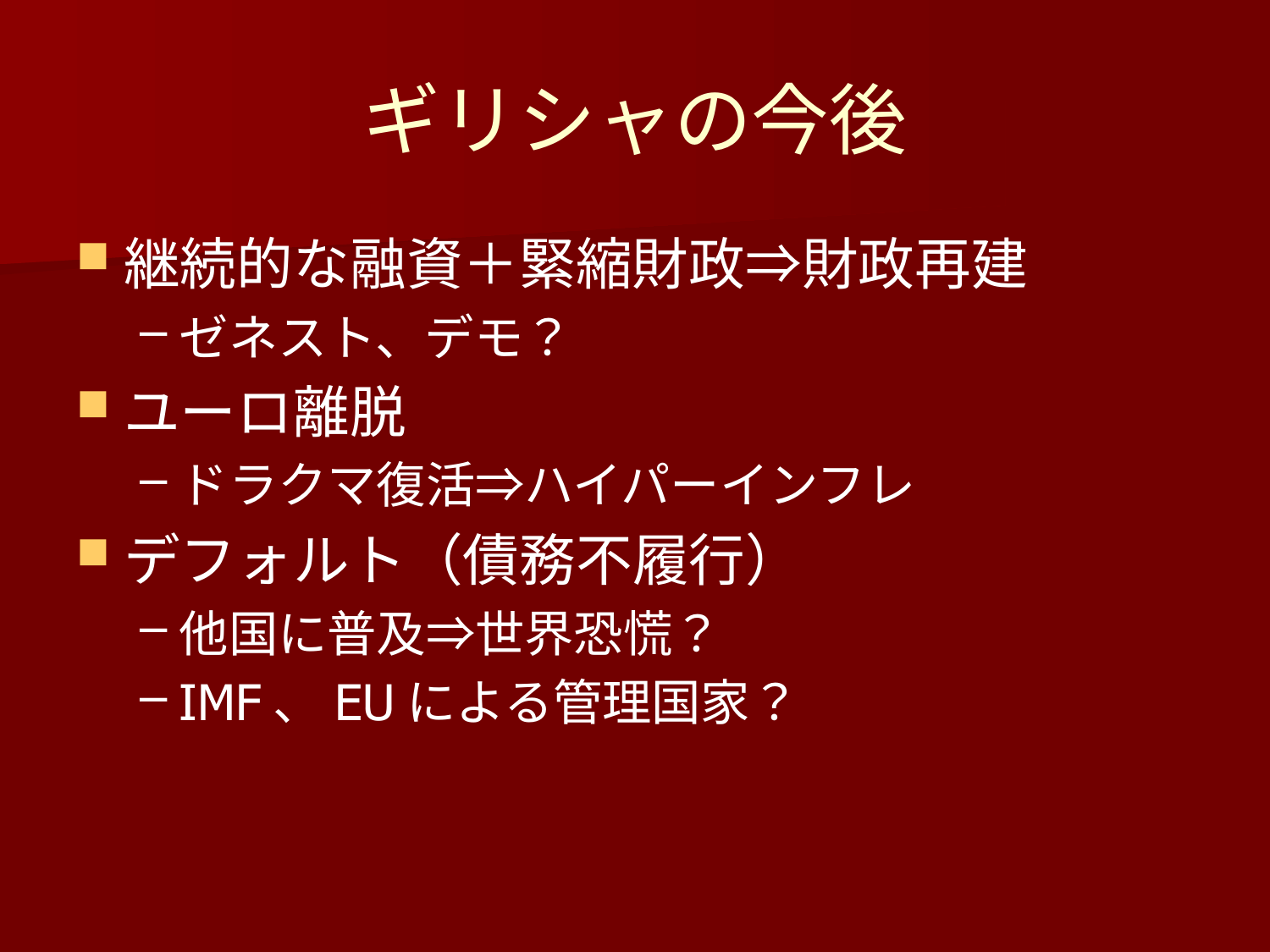

# ギリシャの今後
継続的な融資＋緊縮財政⇒財政再建
ゼネスト、デモ？
ユーロ離脱
ドラクマ復活⇒ハイパーインフレ
デフォルト（債務不履行）
他国に普及⇒世界恐慌？
IMF、EUによる管理国家？